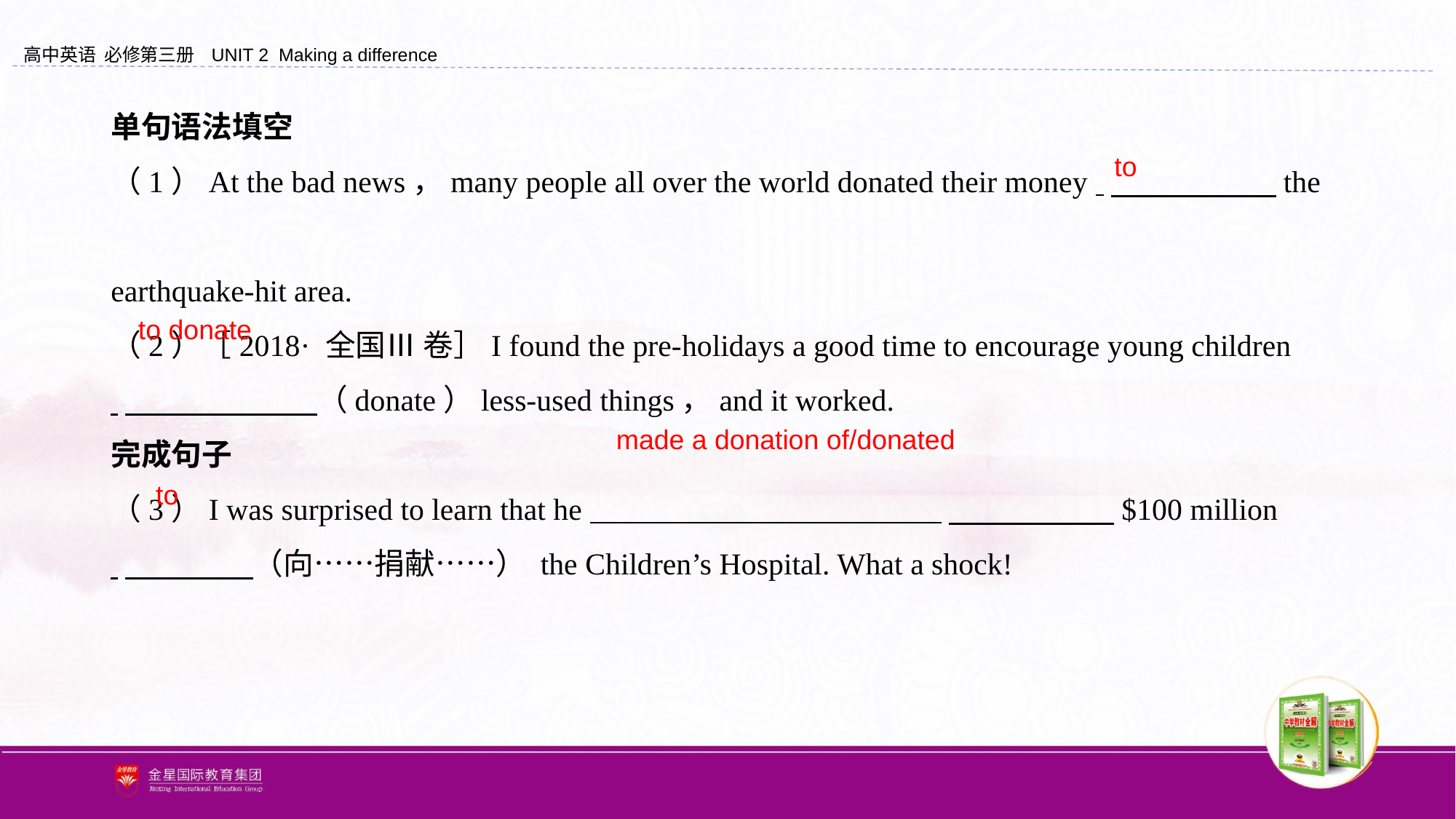

单句语法填空
（1）At the bad news，many people all over the world donated their money  　　　　 　 the
earthquake-hit area.
（2）［2018· 全国Ⅲ 卷］I found the pre-holidays a good time to encourage young children
 　　　　      　（donate）less-used things，and it worked.
完成句子
（3）I was surprised to learn that he                                               　　　　 　 $100 million
 　　 　　（向……捐献……） the Children’s Hospital. What a shock!
to
to donate
made a donation of/donated
to